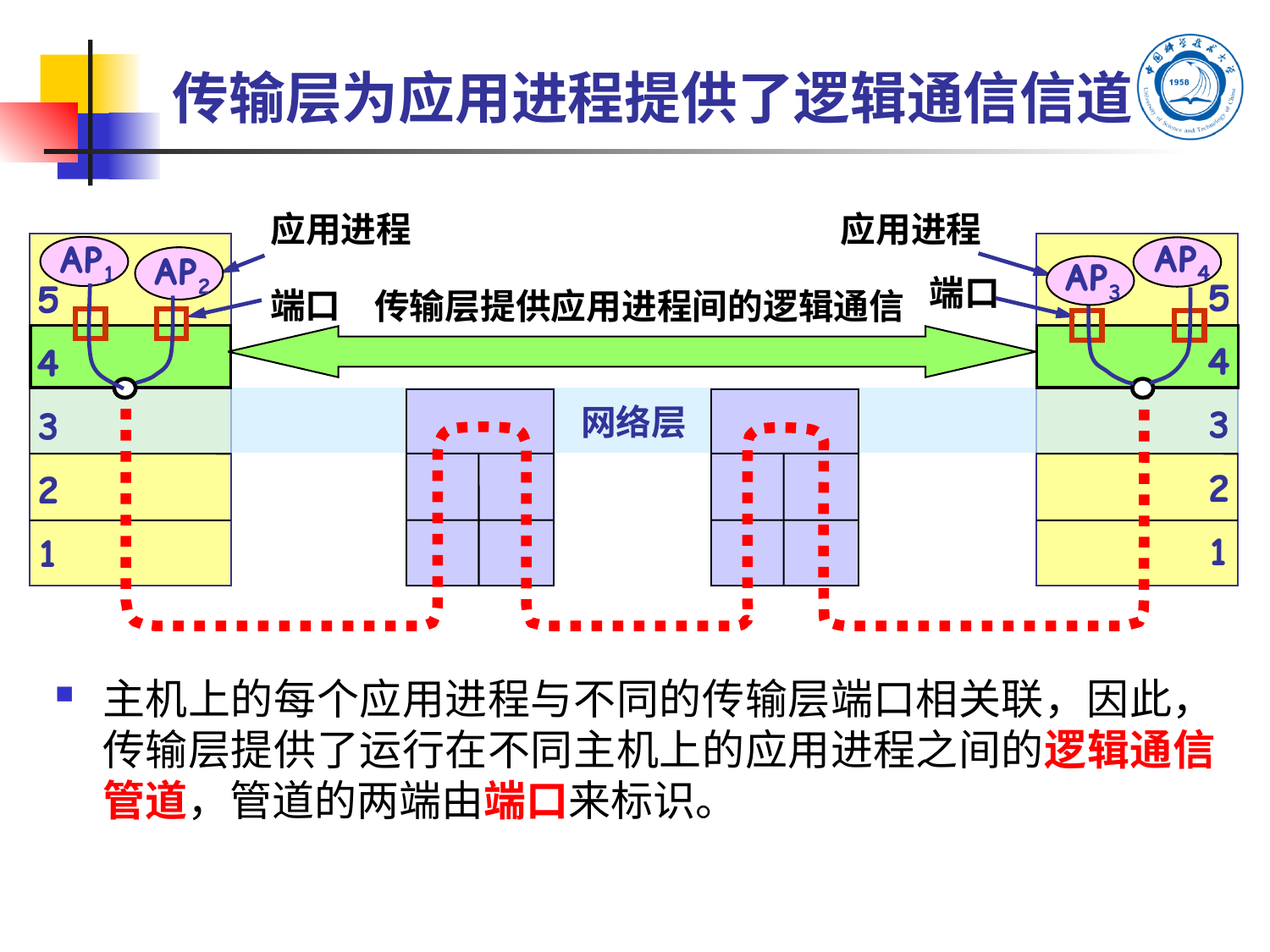

# 传输层为应用进程提供了逻辑通信信道
应用进程
应用进程
AP4
AP1

AP2

5
4
3
2
1
AP3
5
4
3
2
1

端口
端口
传输层提供应用进程间的逻辑通信

网络层

主机上的每个应用进程与不同的传输层端口相关联，因此，传输层提供了运行在不同主机上的应用进程之间的逻辑通信管道，管道的两端由端口来标识。